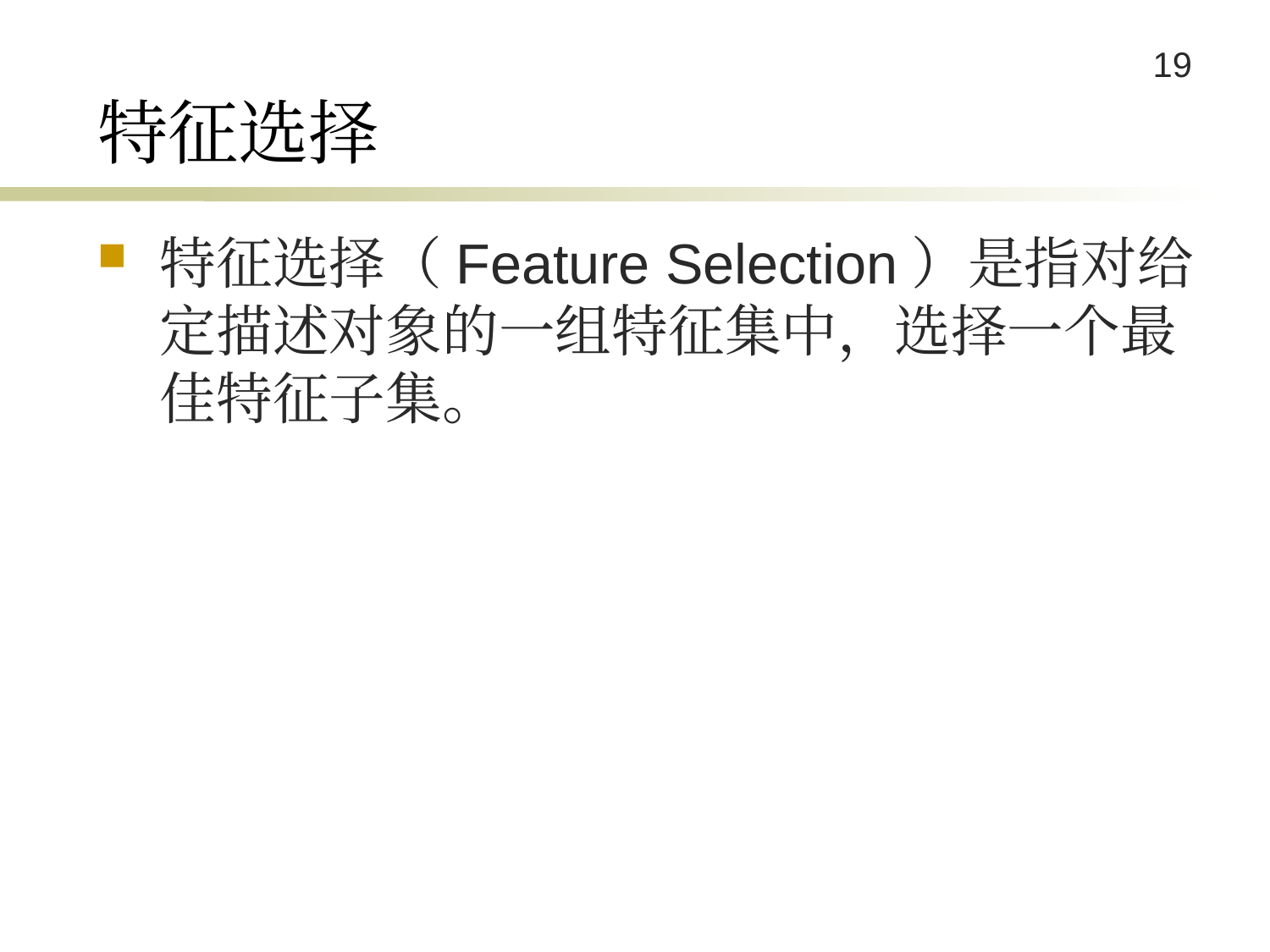

# 特征选择
特征选择（Feature Selection）是指对给定描述对象的一组特征集中，选择一个最佳特征子集。